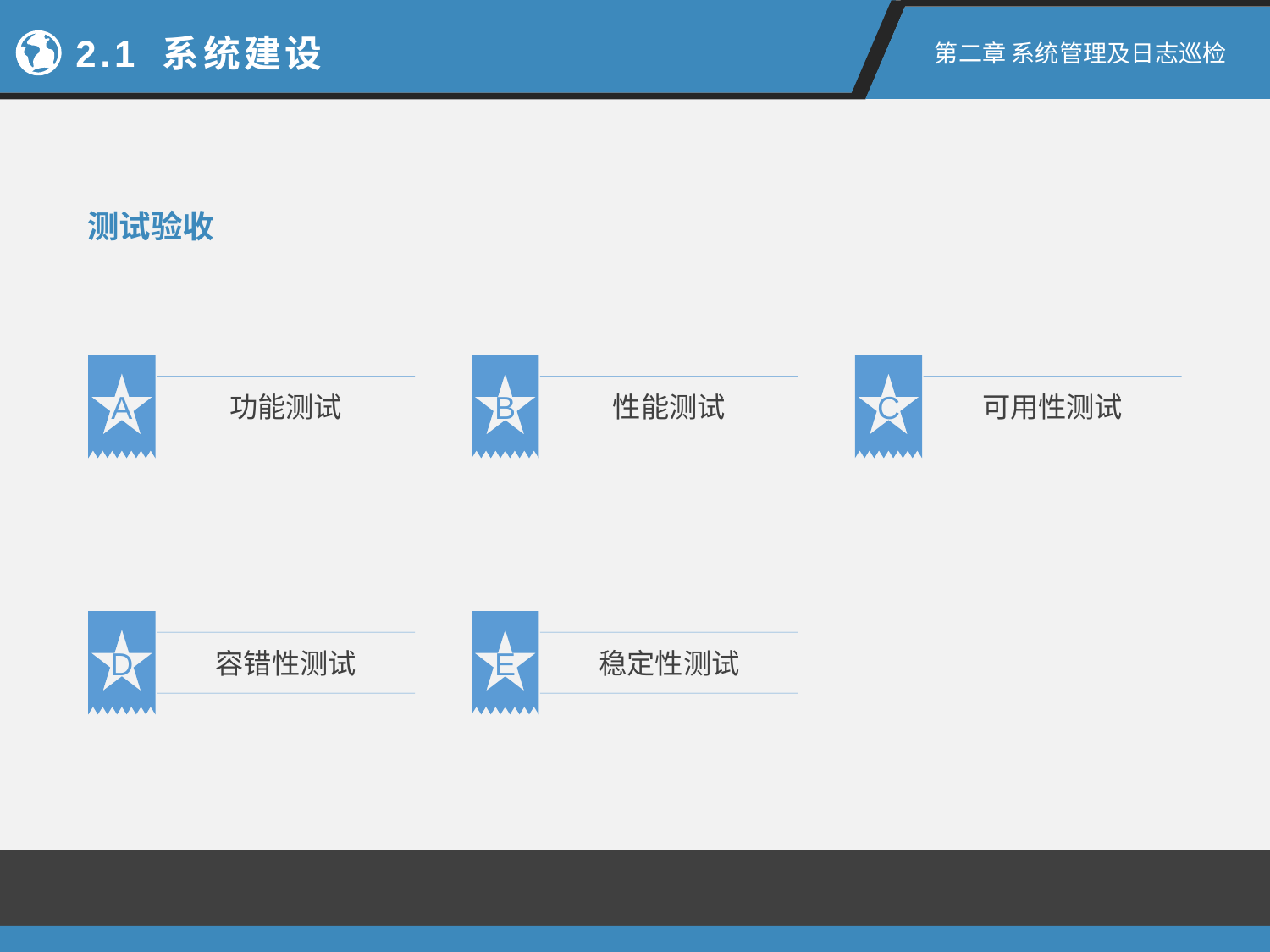

2.1 系统建设

第二章 系统管理及日志巡检
测试验收
A
功能测试
B
性能测试
C
可用性测试
D
容错性测试
E
稳定性测试